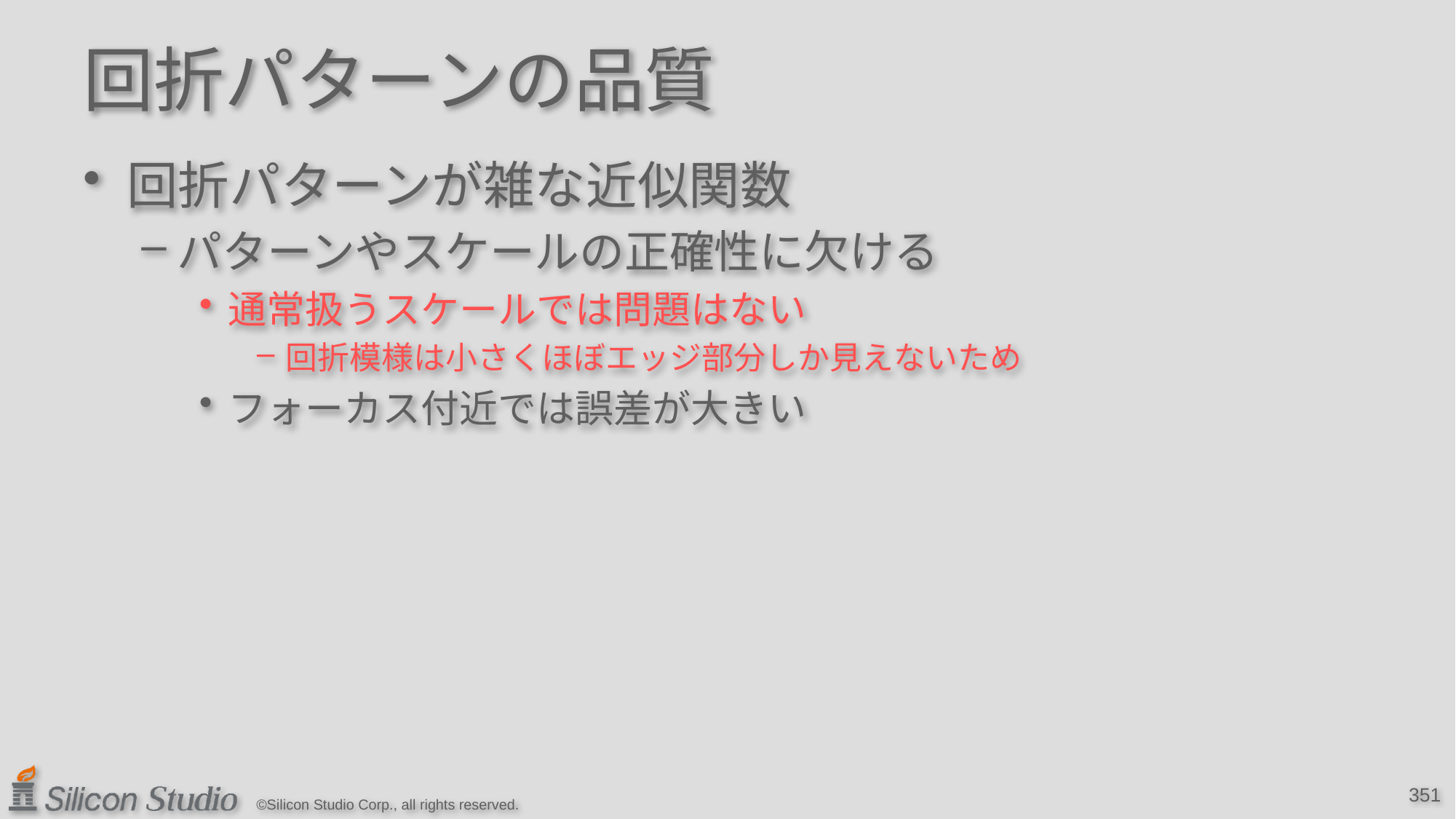

# 回折パターンの品質
回折パターンが雑な近似関数
パターンやスケールの正確性に欠ける
通常扱うスケールでは問題はない
回折模様は小さくほぼエッジ部分しか見えないため
フォーカス付近では誤差が大きい